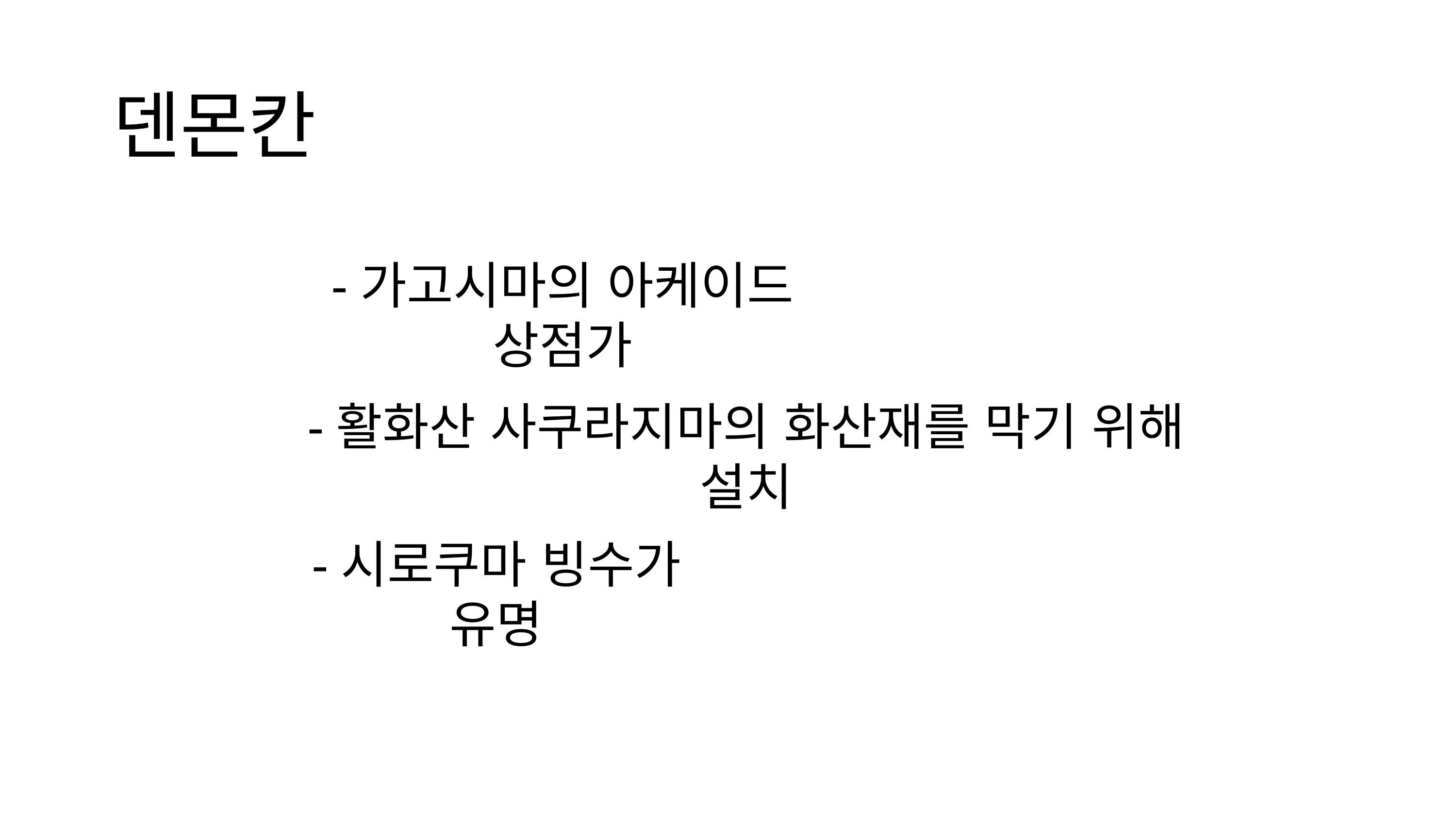

덴몬칸
-가고시마의 아케이드 상점가
-활화산 사쿠라지마의 화산재를 막기 위해 설치
-시로쿠마 빙수가 유명